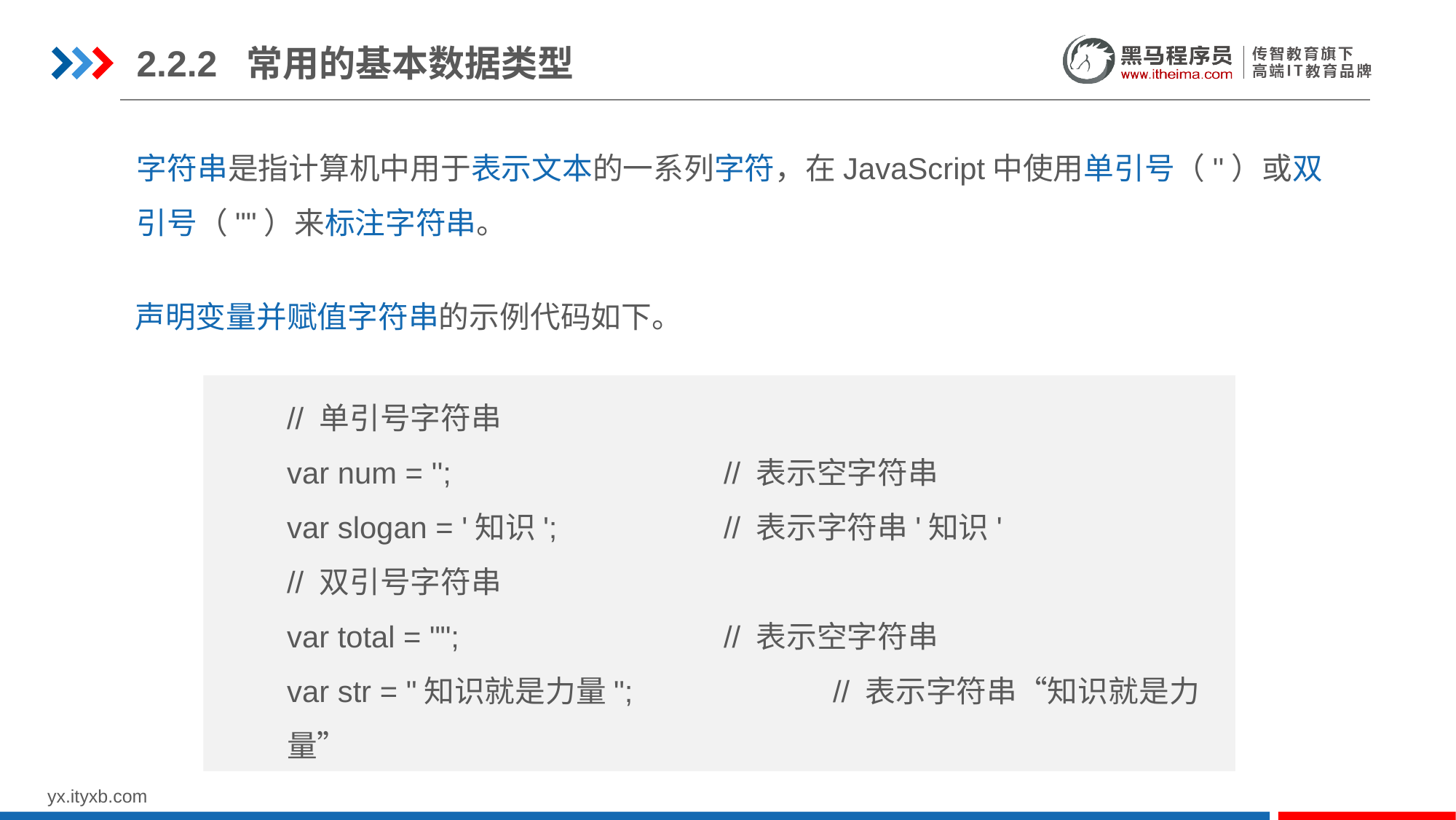

2.2.2  常用的基本数据类型
字符串是指计算机中用于表示文本的一系列字符，在JavaScript中使用单引号（''）或双引号（""）来标注字符串。

声明变量并赋值字符串的示例代码如下。
// 单引号字符串
var num = '';			// 表示空字符串
var slogan = '知识';		// 表示字符串'知识'
// 双引号字符串
var total = "";			// 表示空字符串
var str = "知识就是力量";		// 表示字符串“知识就是力量”